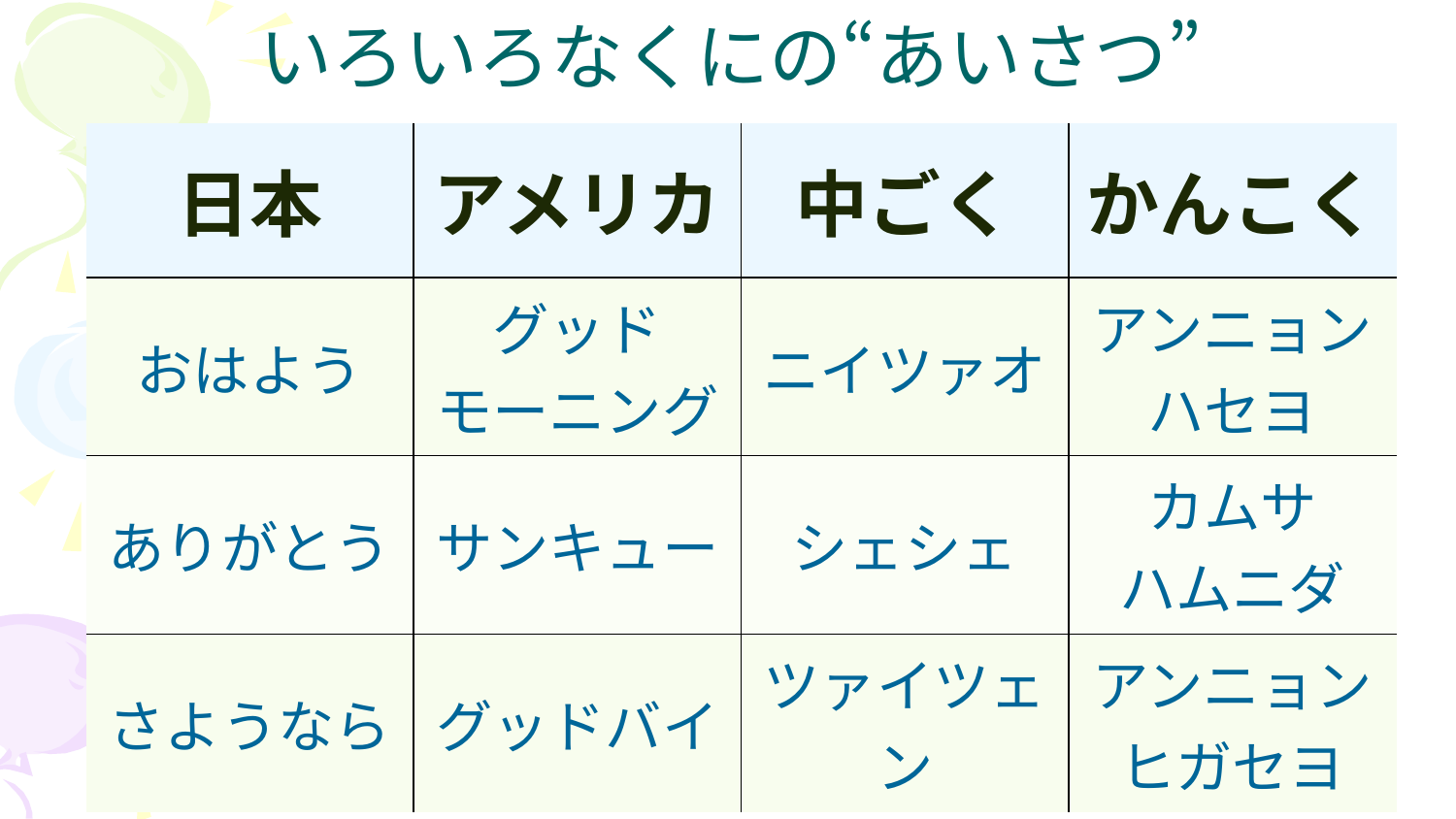

# いろいろなくにの“あいさつ”
| 日本 | アメリカ | 中ごく | かんこく |
| --- | --- | --- | --- |
| おはよう | グッド モーニング | ニイツァオ | アンニョン ハセヨ |
| ありがとう | サンキュー | シェシェ | カムサ ハムニダ |
| さようなら | グッドバイ | ツァイツェン | アンニョン ヒガセヨ |